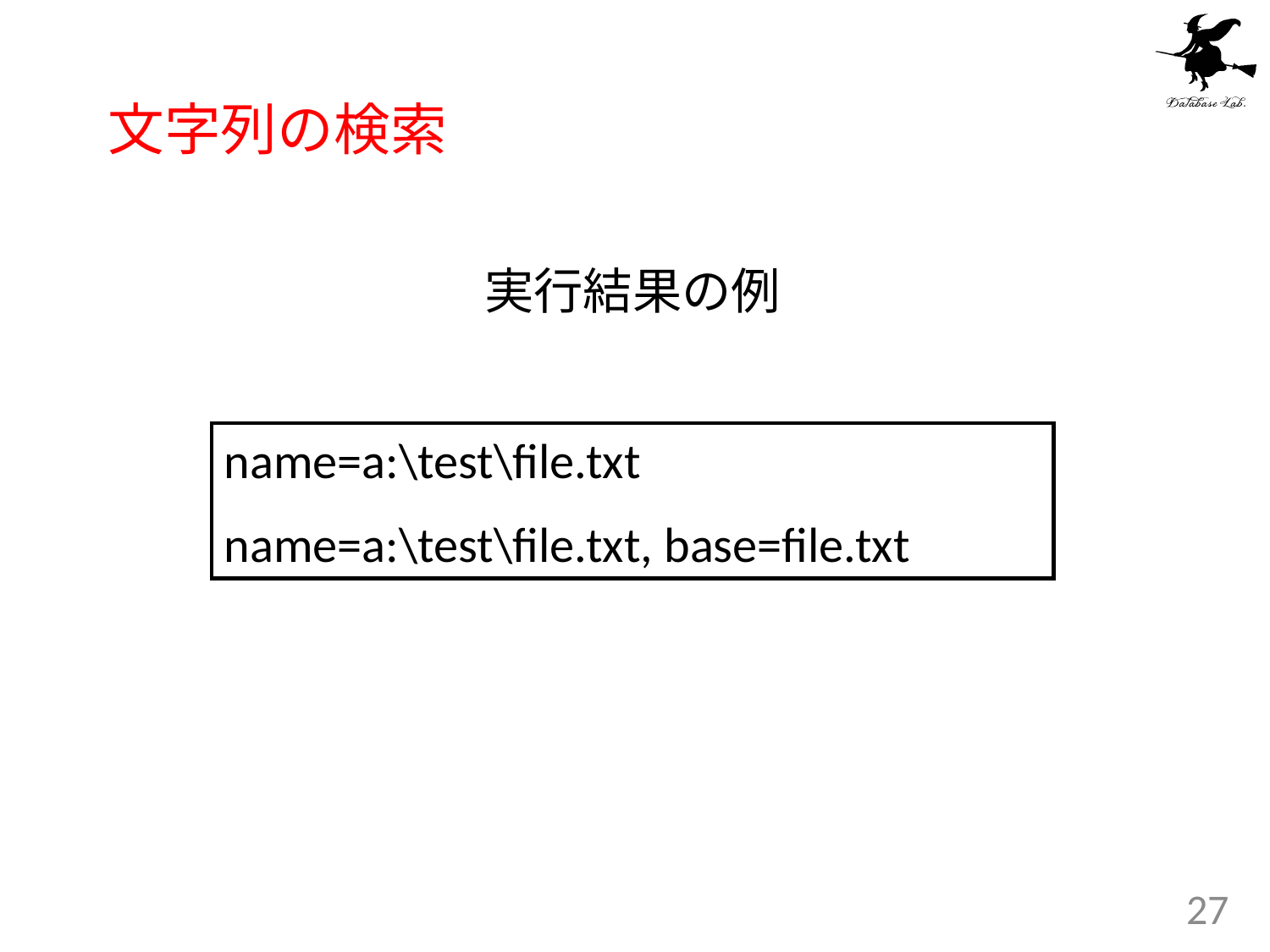

# 文字列の検索
実行結果の例
name=a:\test\file.txt
name=a:\test\file.txt, base=file.txt
27